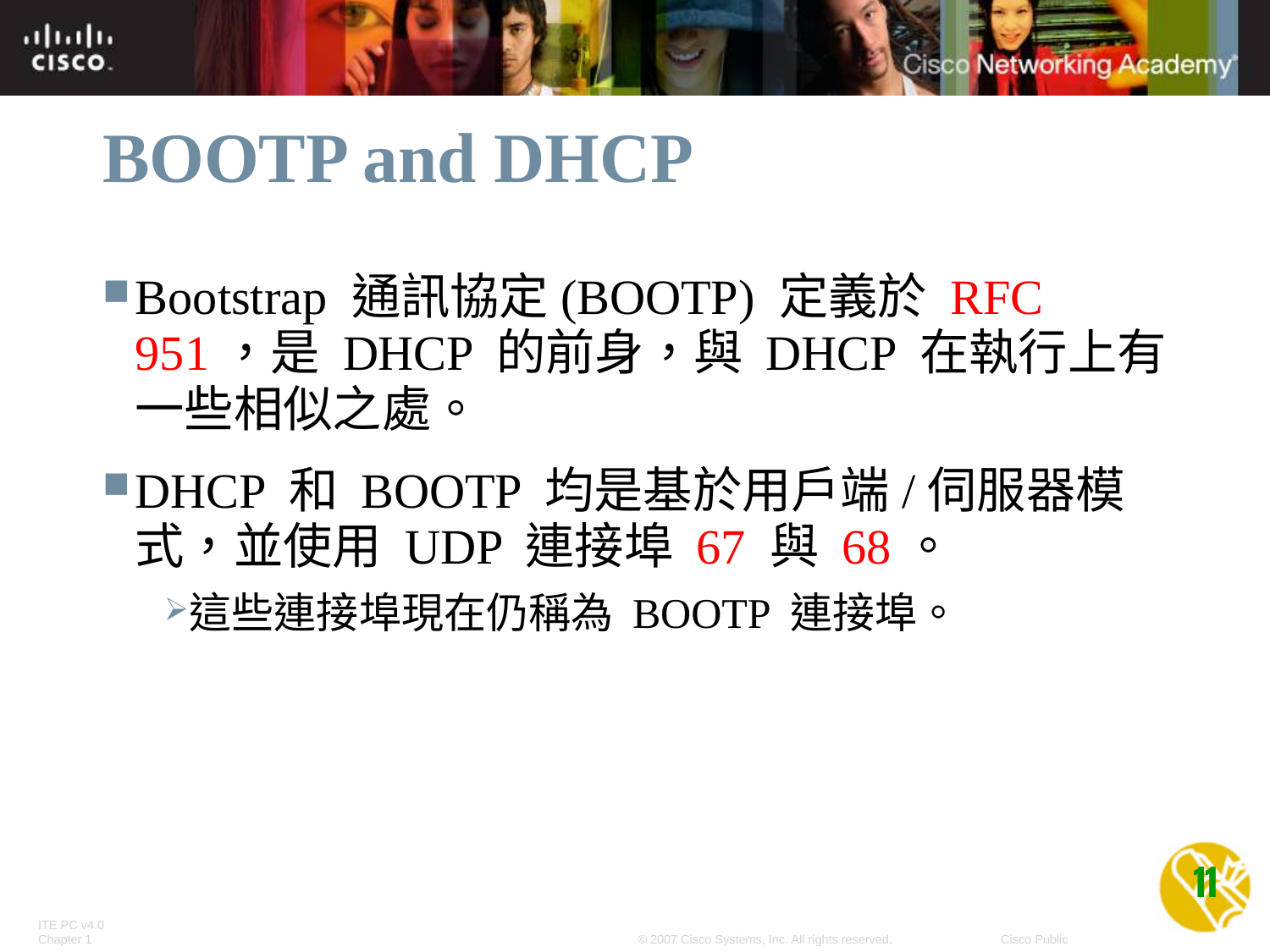

# BOOTP and DHCP
Bootstrap 通訊協定(BOOTP) 定義於 RFC 951，是 DHCP 的前身，與 DHCP 在執行上有一些相似之處。
DHCP 和 BOOTP 均是基於用戶端/伺服器模式，並使用 UDP 連接埠 67 與 68。
這些連接埠現在仍稱為 BOOTP 連接埠。